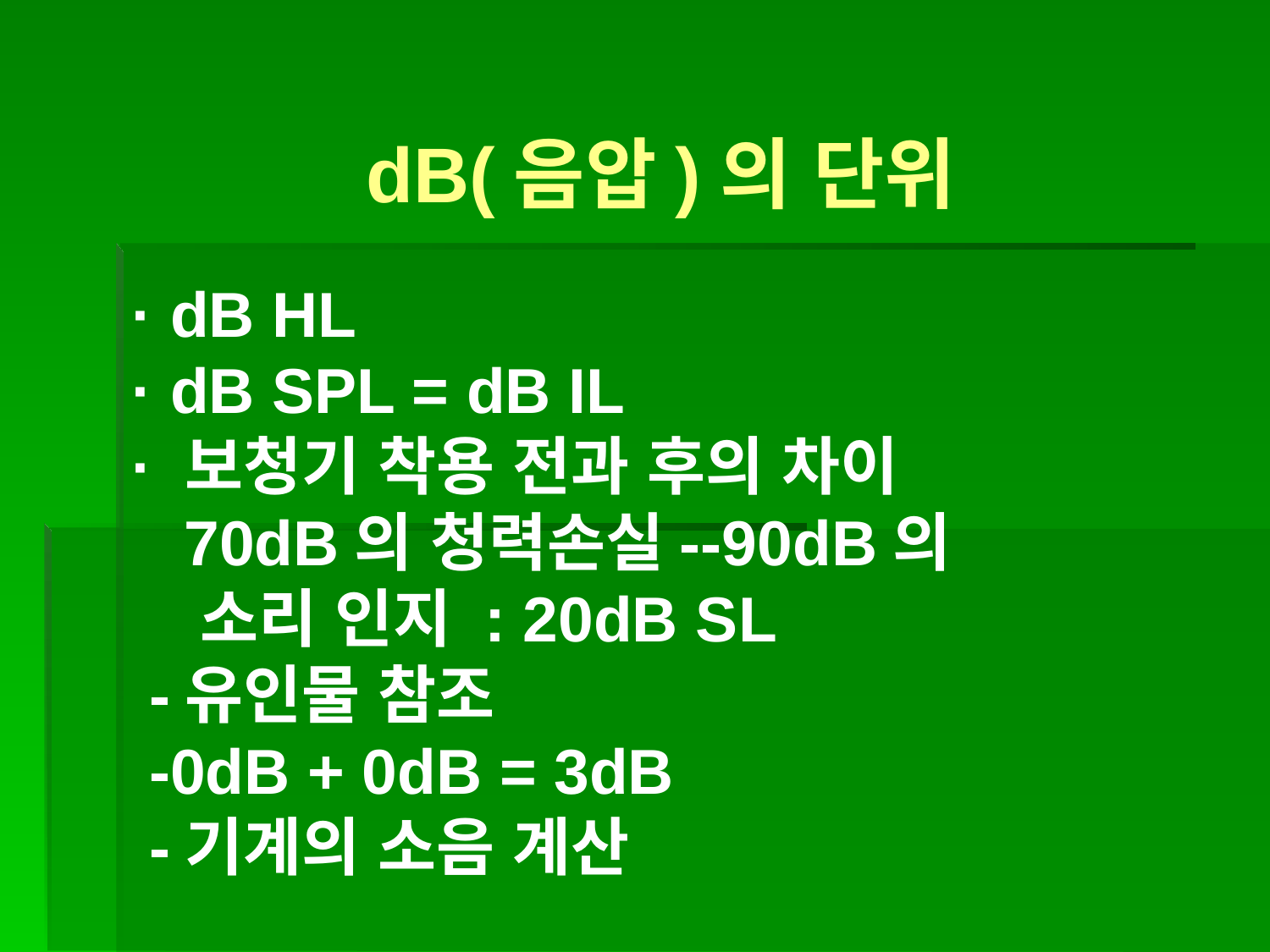

dB(음압)의 단위
· dB HL
· dB SPL = dB IL
· 보청기 착용 전과 후의 차이
   70dB의 청력손실--90dB의
   소리 인지 : 20dB SL
 -유인물 참조
 -0dB + 0dB = 3dB
 -기계의 소음 계산